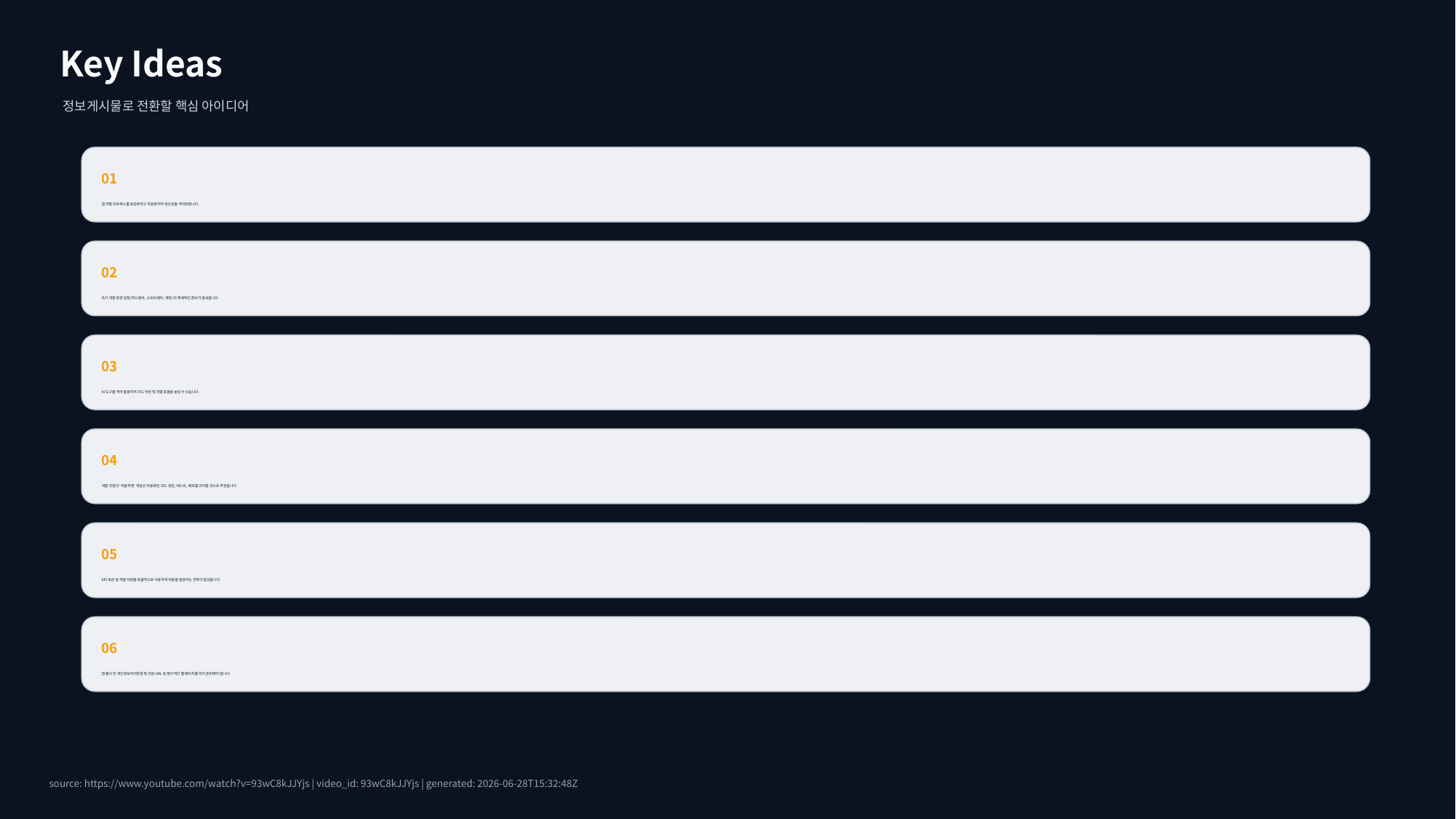

Key Ideas
정보게시물로 전환할 핵심 아이디어

01
앱 개발 프로세스를 표준화하고 자동화하여 생산성을 극대화합니다.

02
초기 개발 환경 설정(하드웨어, 소프트웨어, 계정)의 체계적인 준비가 중요합니다.

03
AI 도구를 적극 활용하여 코드 작성 및 개발 효율을 높일 수 있습니다.

04
개발 과정의 '자율주행' 개념은 자동화된 코드 생성, 테스트, 배포를 의미할 것으로 추정됩니다.

05
API 토큰 등 개발 자원을 효율적으로 사용하여 비용을 절감하는 전략이 필요합니다.

06
앱 출시 전 개인정보처리방침 및 지원 URL 등 필수적인 웹 페이지를 미리 준비해야 합니다.
source: https://www.youtube.com/watch?v=93wC8kJJYjs | video_id: 93wC8kJJYjs | generated: 2026-06-28T15:32:48Z